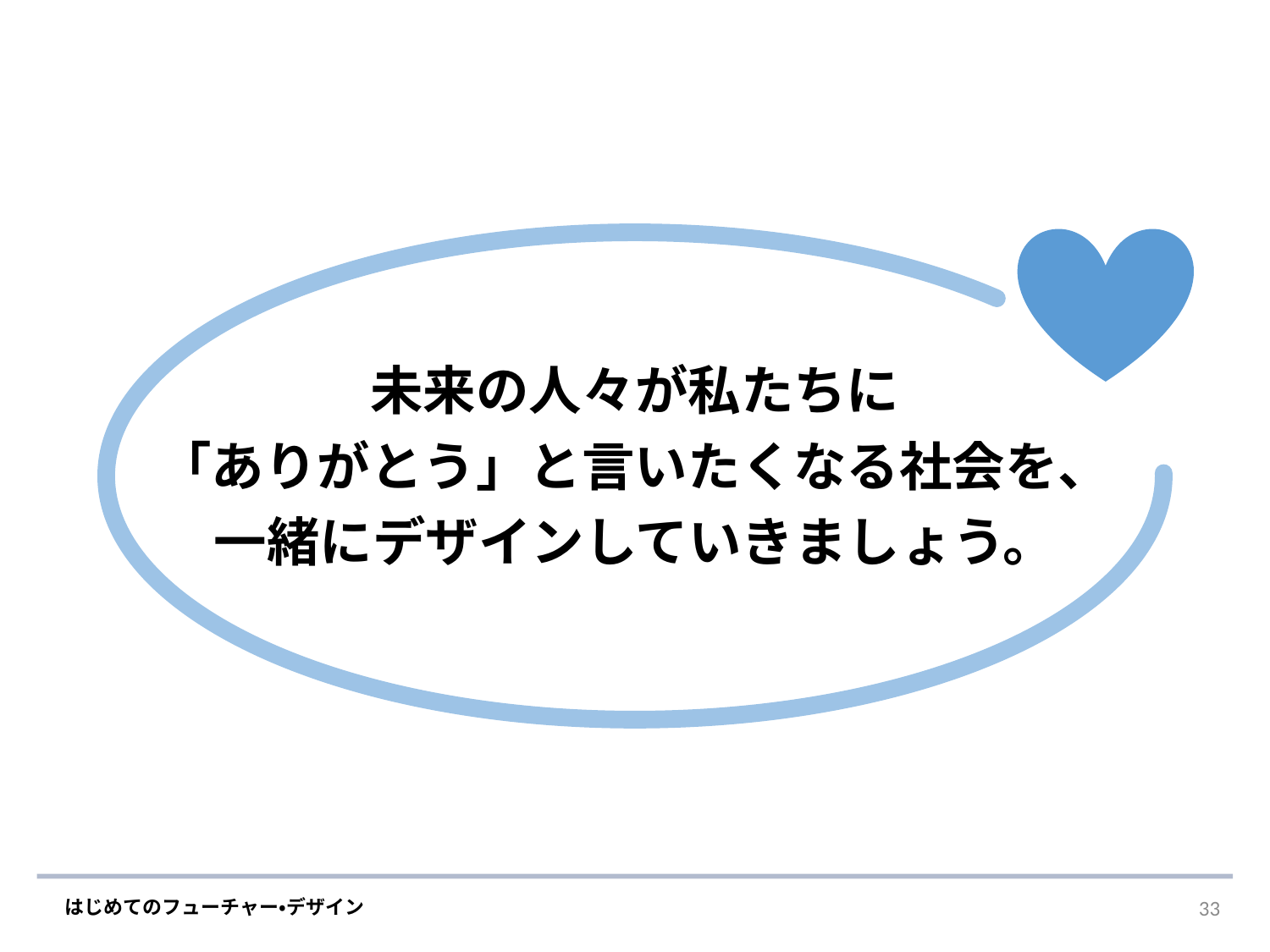

未来の人々が私たちに
「ありがとう」と言いたくなる社会を、
一緒にデザインしていきましょう。
33